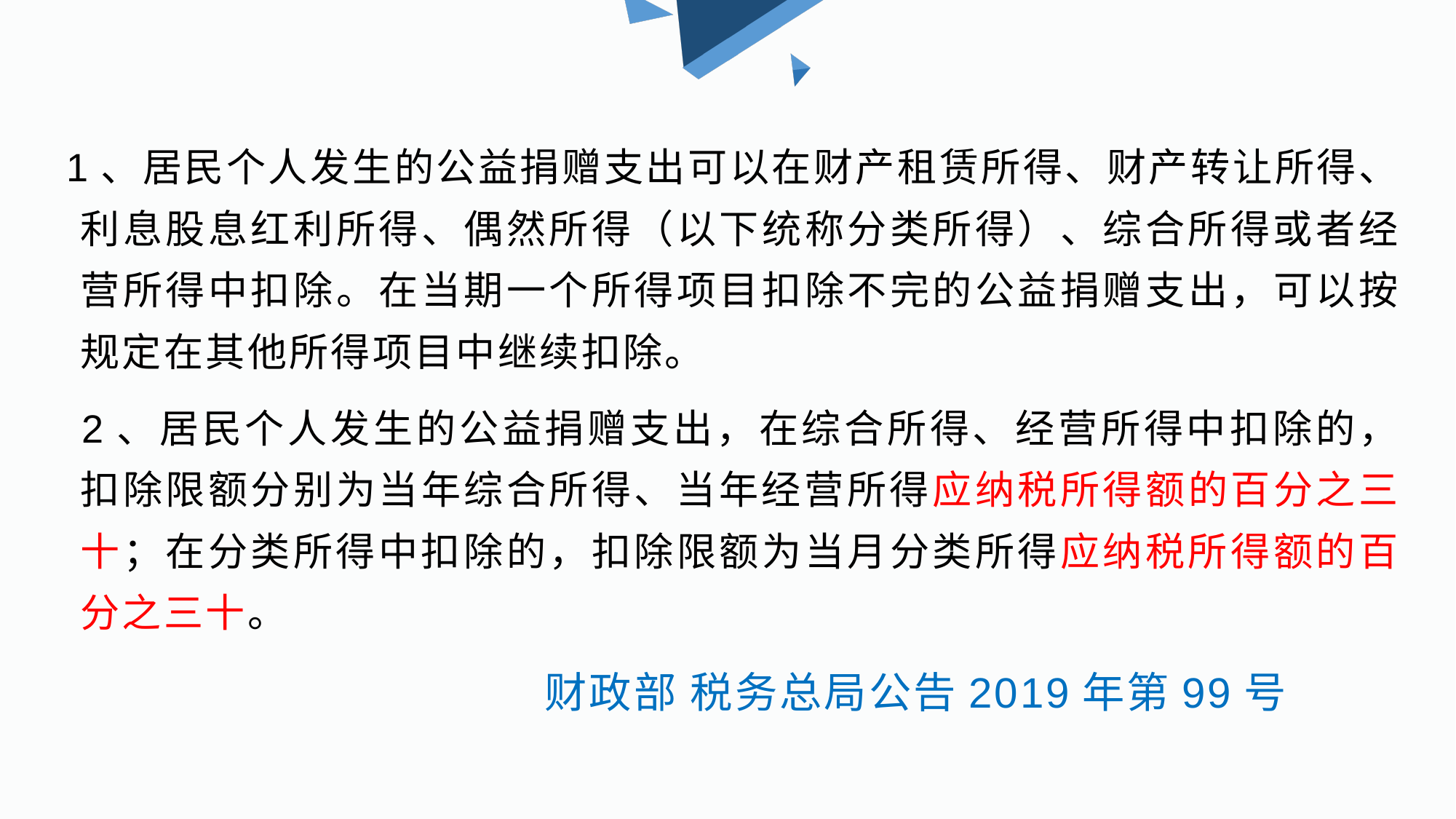

1、居民个人发生的公益捐赠支出可以在财产租赁所得、财产转让所得、利息股息红利所得、偶然所得（以下统称分类所得）、综合所得或者经营所得中扣除。在当期一个所得项目扣除不完的公益捐赠支出，可以按规定在其他所得项目中继续扣除。
  2、居民个人发生的公益捐赠支出，在综合所得、经营所得中扣除的，扣除限额分别为当年综合所得、当年经营所得应纳税所得额的百分之三十；在分类所得中扣除的，扣除限额为当月分类所得应纳税所得额的百分之三十。
                                         财政部 税务总局公告2019年第99号

17